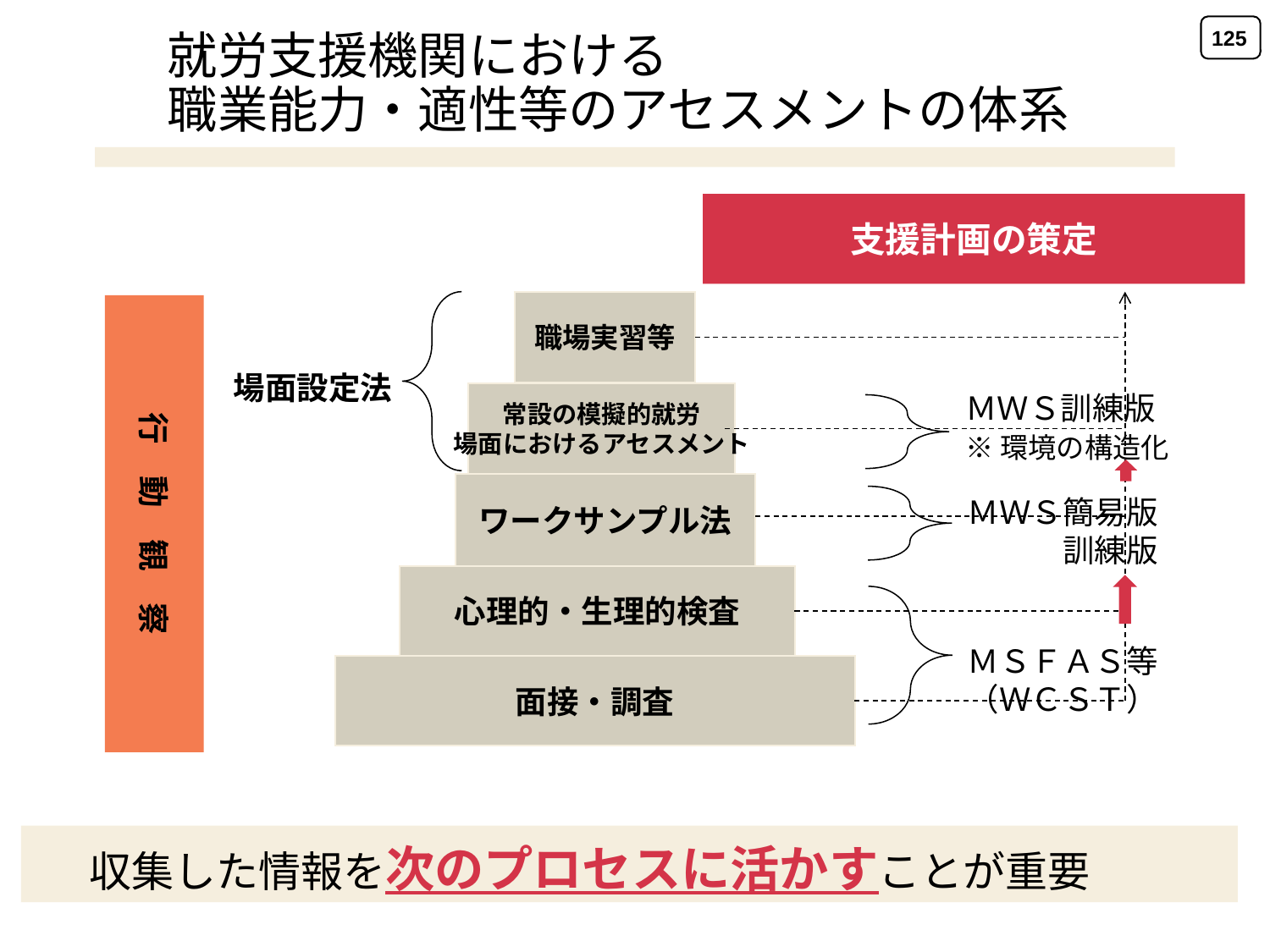

# 就労支援機関における　　　　 職業能力・適性等のアセスメントの体系
125

支援計画の策定

職場実習等
行　動　観　察
場面設定法
ＭＷＳ訓練版
※環境の構造化

ＭＷＳ簡易版
　　　訓練版

ＭＳＦＡＳ等
（ＷＣＳＴ）
常設の模擬的就労
場面におけるアセスメント
ワークサンプル法
心理的・生理的検査
面接・調査

収集した情報を次のプロセスに活かすことが重要